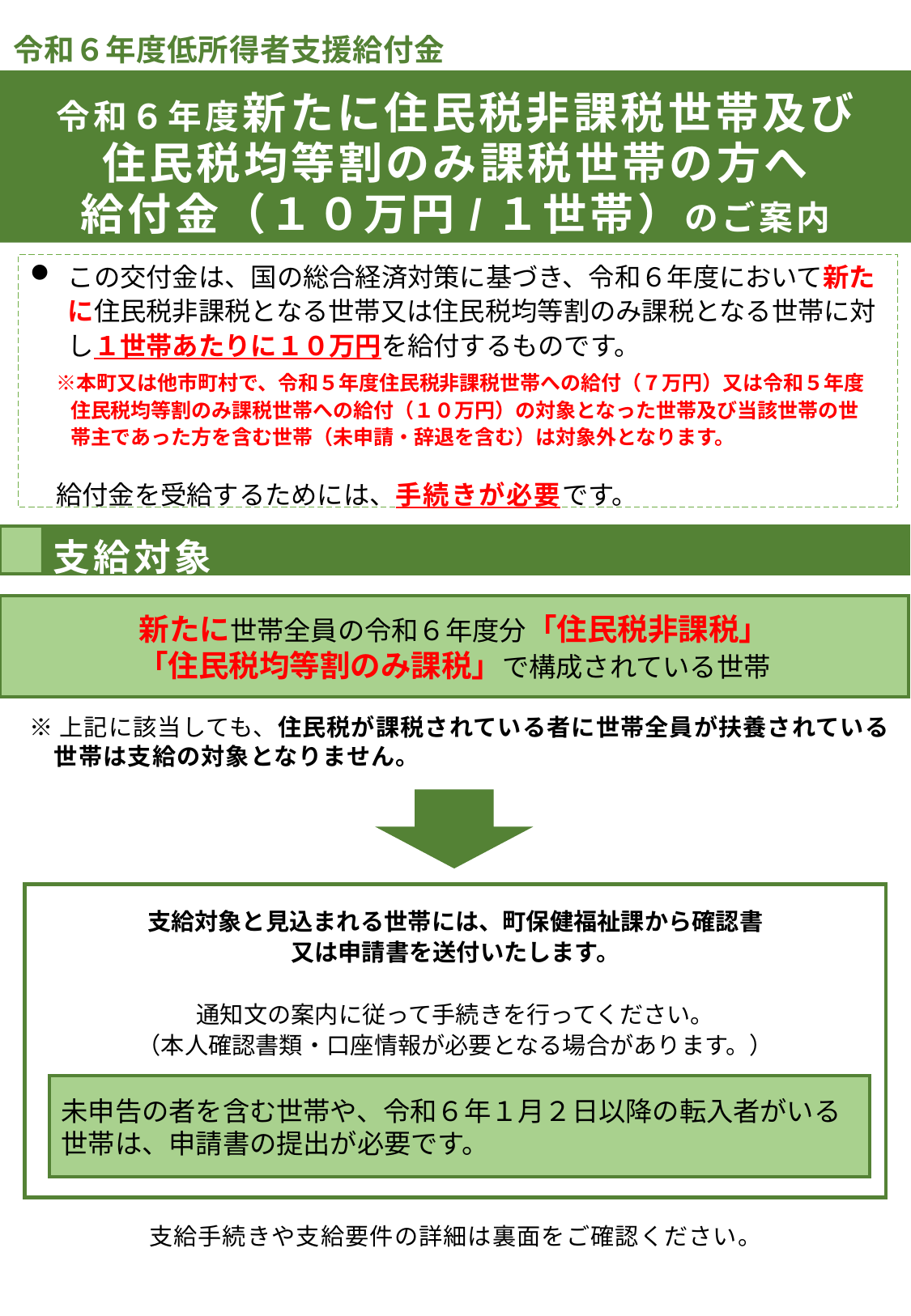

令和６年度低所得者支援給付金

令和６年度新たに住民税非課税世帯及び
住民税均等割のみ課税世帯の方へ
給付金（１０万円/１世帯）のご案内
この交付金は、国の総合経済対策に基づき、令和６年度において新たに住民税非課税となる世帯又は住民税均等割のみ課税となる世帯に対し１世帯あたりに１０万円を給付するものです。
　※本町又は他市町村で、令和５年度住民税非課税世帯への給付（７万円）又は令和５年度
　　住民税均等割のみ課税世帯への給付（１０万円）の対象となった世帯及び当該世帯の世
　　帯主であった方を含む世帯（未申請・辞退を含む）は対象外となります。

　給付金を受給するためには、手続きが必要です。

支給対象
新たに世帯全員の令和６年度分「住民税非課税」
「住民税均等割のみ課税」で構成されている世帯
※上記に該当しても、住民税が課税されている者に世帯全員が扶養されている
　世帯は支給の対象となりません。

支給対象と見込まれる世帯には、町保健福祉課から確認書
又は申請書を送付いたします。

通知文の案内に従って手続きを行ってください。
（本人確認書類・口座情報が必要となる場合があります。）

未申告の者を含む世帯や、令和６年１月２日以降の転入者がいる世帯は、申請書の提出が必要です。
支給手続きや支給要件の詳細は裏面をご確認ください。